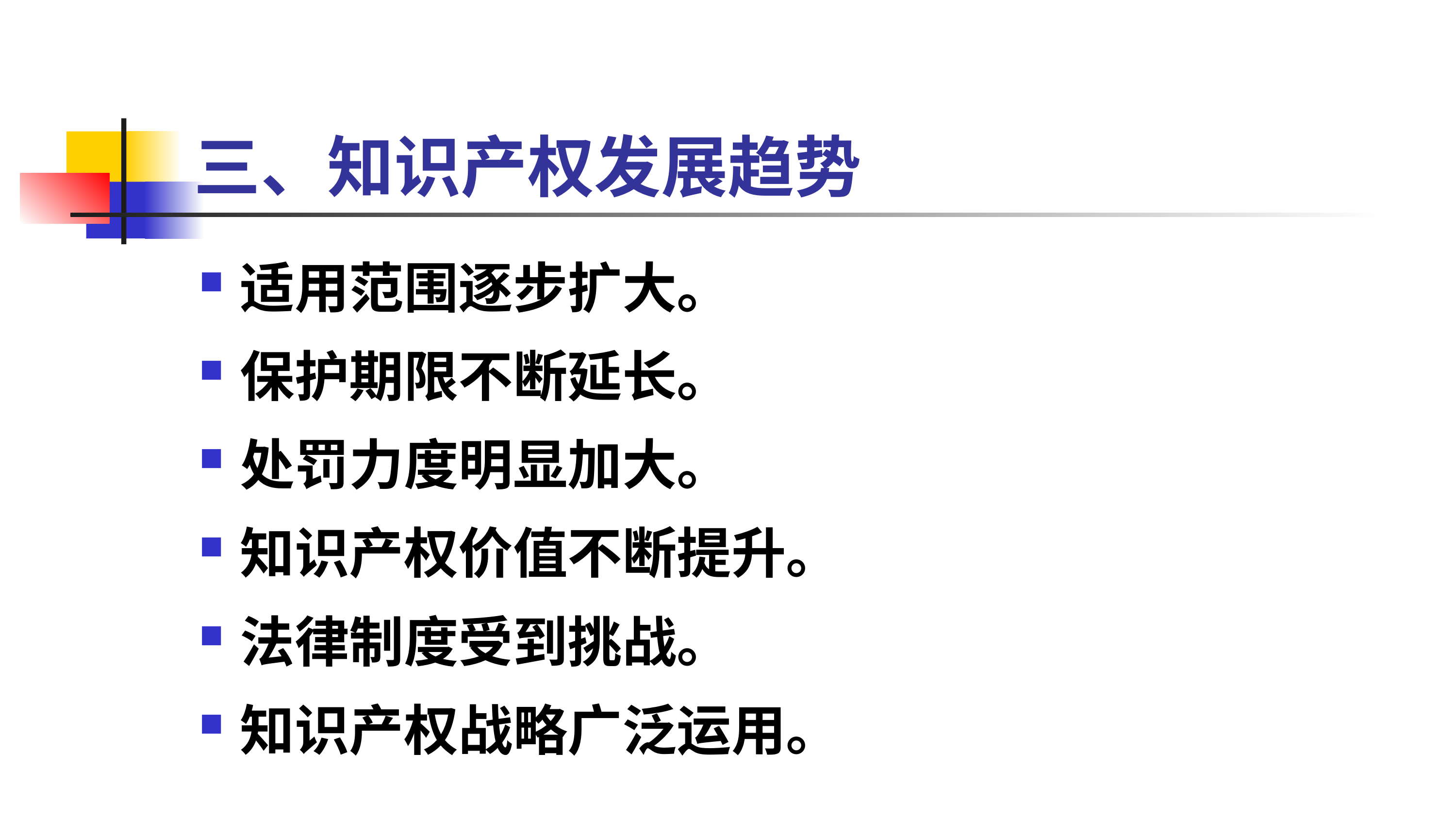

# 三、知识产权发展趋势
适用范围逐步扩大。
保护期限不断延长。
处罚力度明显加大。
知识产权价值不断提升。
法律制度受到挑战。
知识产权战略广泛运用。